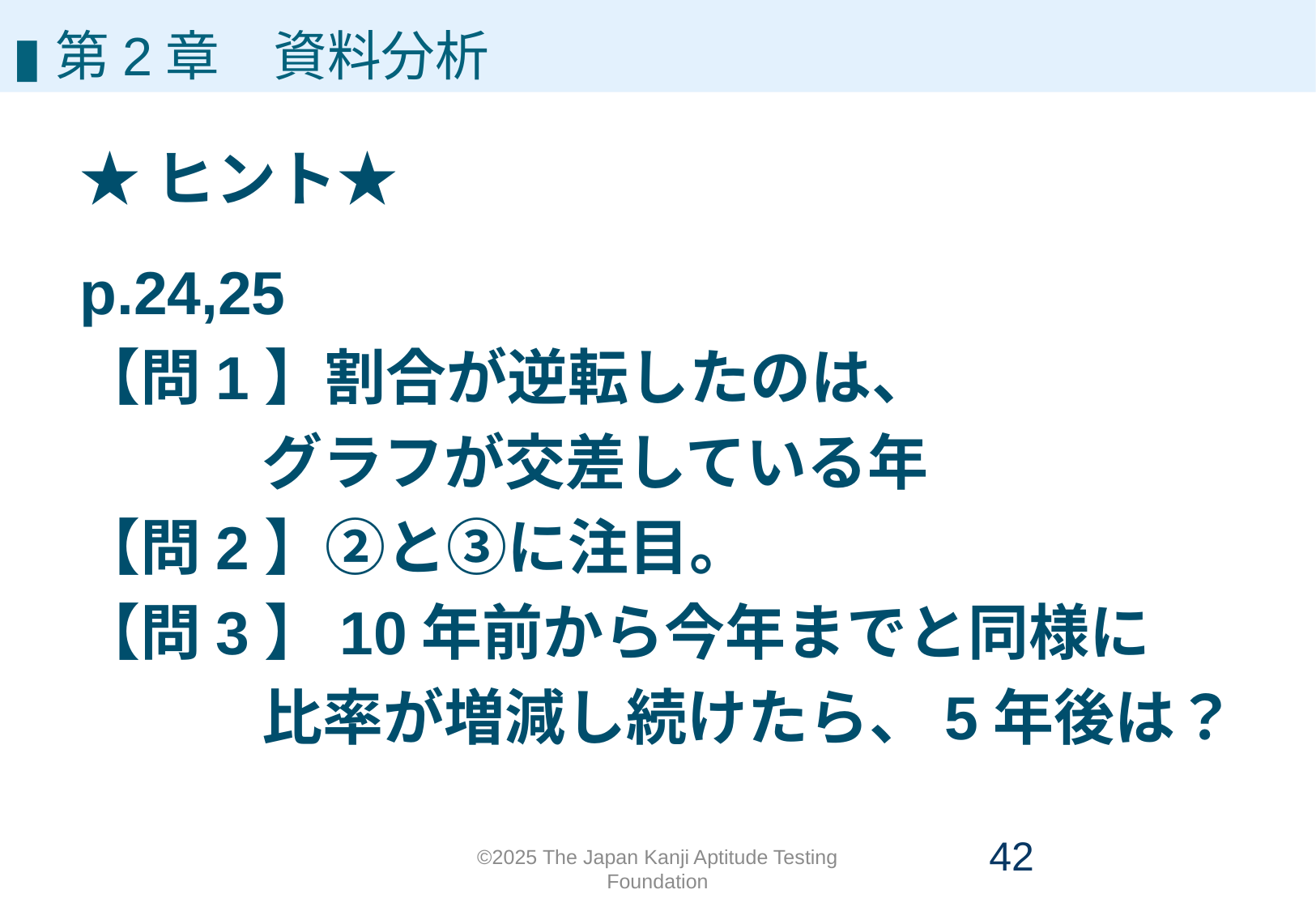

▮第2章　資料分析
★ヒント★

p.24,25
【問1】割合が逆転したのは、
　　　グラフが交差している年
【問2】②と③に注目。
【問3】10年前から今年までと同様に
　　　比率が増減し続けたら、5年後は？

©2025 The Japan Kanji Aptitude Testing Foundation
42